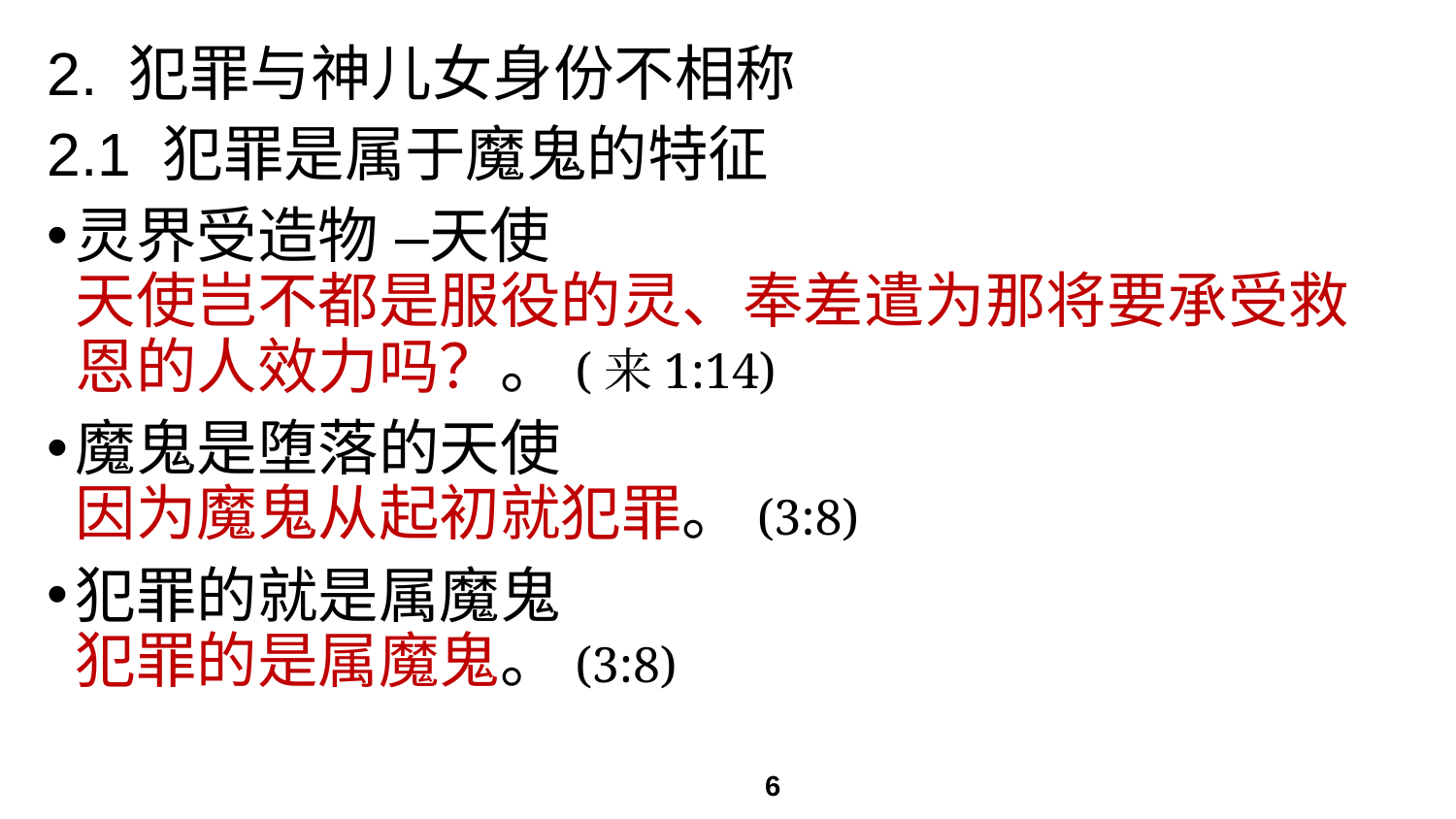

# 2. 犯罪与神儿女身份不相称
2.1 犯罪是属于魔鬼的特征
灵界受造物 –天使
天使岂不都是服役的灵、奉差遣为那将要承受救恩的人效力吗？。(来1:14)
魔鬼是堕落的天使
因为魔鬼从起初就犯罪。(3:8)
犯罪的就是属魔鬼
犯罪的是属魔鬼。(3:8)
6